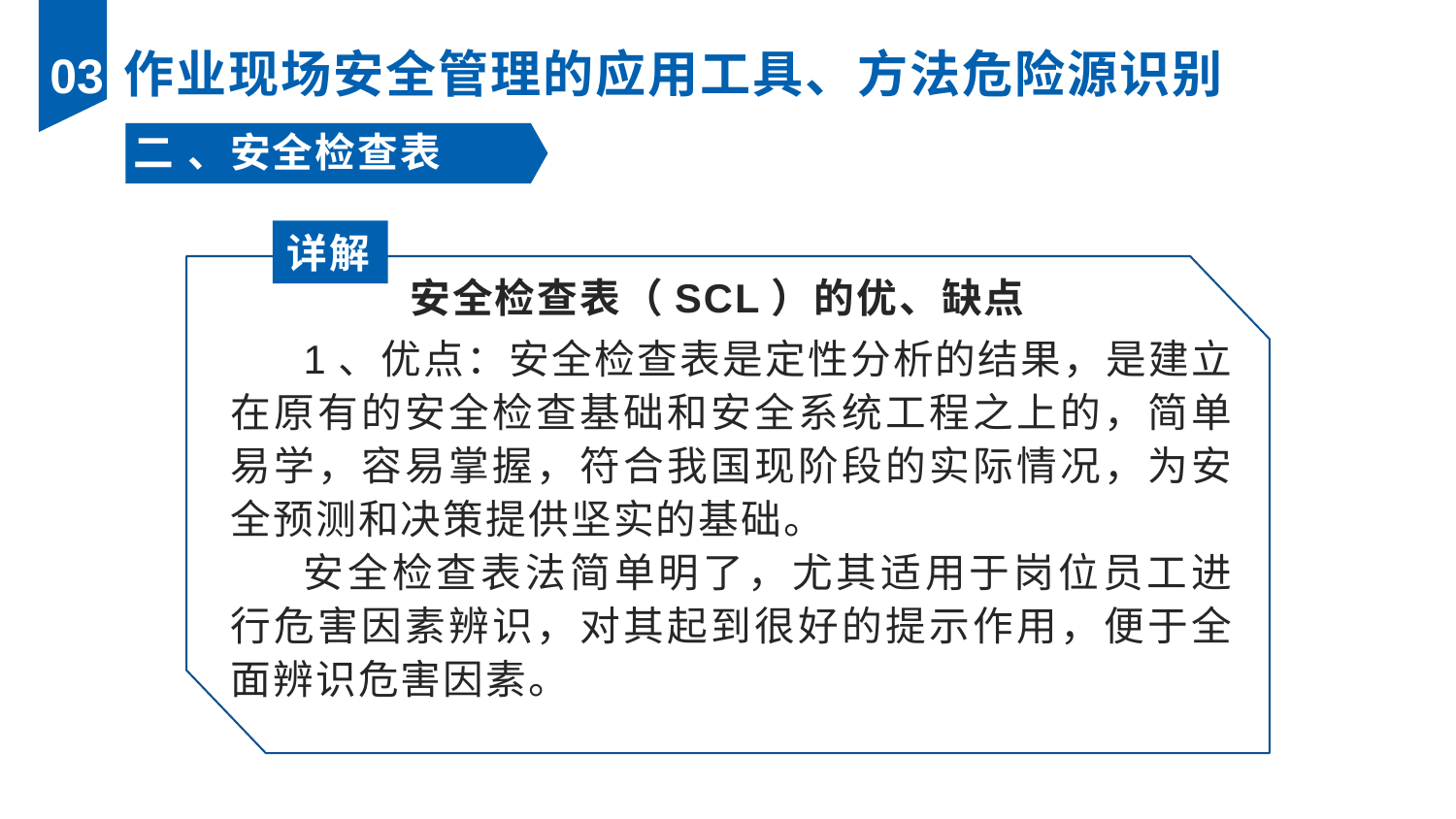

作业现场安全管理的应用工具、方法危险源识别
03
二 、安全检查表SCL

详解

安全检查表（SCL）的优、缺点
1、优点：安全检查表是定性分析的结果，是建立在原有的安全检查基础和安全系统工程之上的，简单易学，容易掌握，符合我国现阶段的实际情况，为安全预测和决策提供坚实的基础。
安全检查表法简单明了，尤其适用于岗位员工进行危害因素辨识，对其起到很好的提示作用，便于全面辨识危害因素。